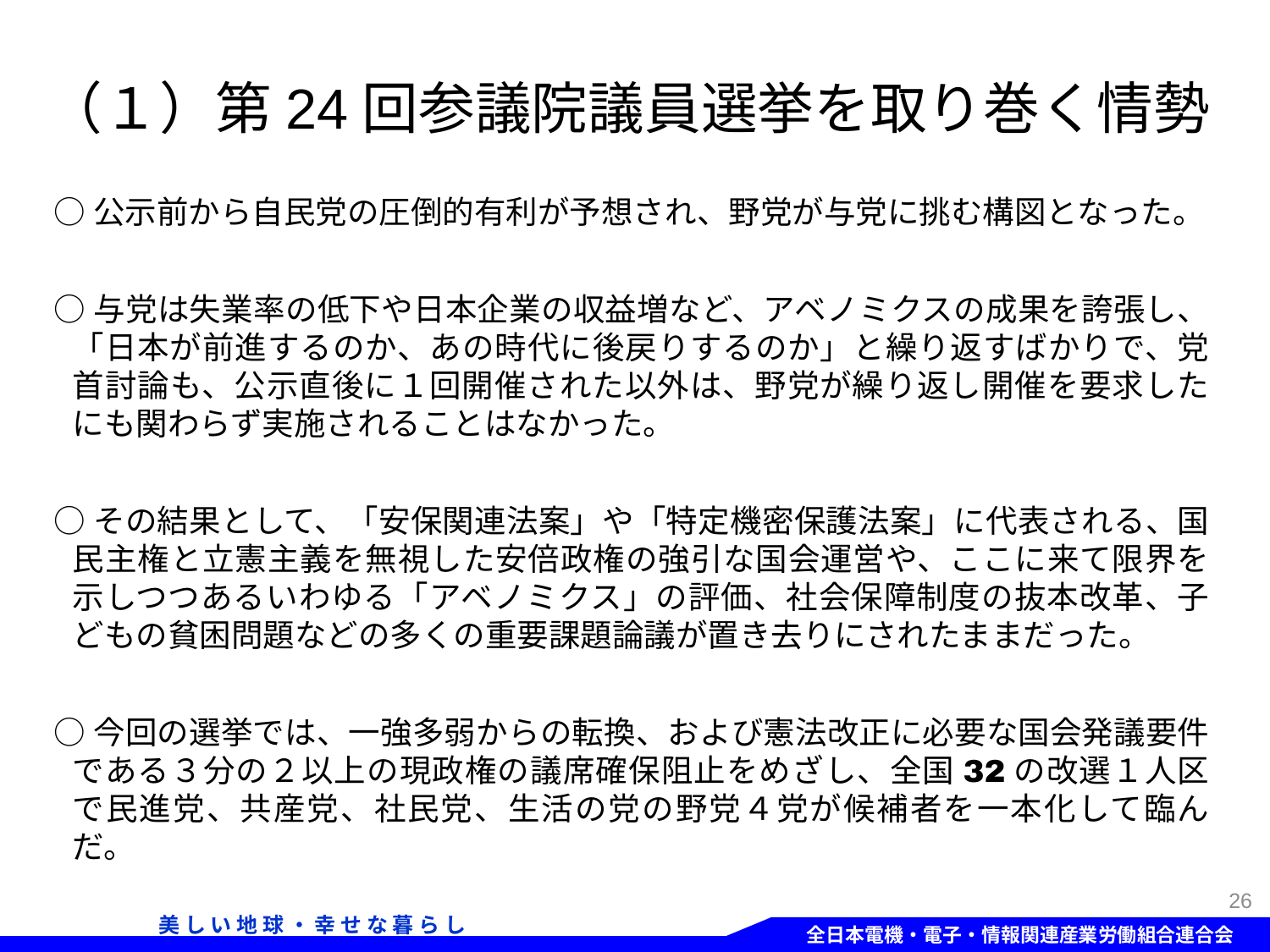

（１）第24回参議院議員選挙を取り巻く情勢
○公示前から自民党の圧倒的有利が予想され、野党が与党に挑む構図となった。

○与党は失業率の低下や日本企業の収益増など、アベノミクスの成果を誇張し、「日本が前進するのか、あの時代に後戻りするのか」と繰り返すばかりで、党首討論も、公示直後に１回開催された以外は、野党が繰り返し開催を要求したにも関わらず実施されることはなかった。

○その結果として、「安保関連法案」や「特定機密保護法案」に代表される、国民主権と立憲主義を無視した安倍政権の強引な国会運営や、ここに来て限界を示しつつあるいわゆる「アベノミクス」の評価、社会保障制度の抜本改革、子どもの貧困問題などの多くの重要課題論議が置き去りにされたままだった。

○今回の選挙では、一強多弱からの転換、および憲法改正に必要な国会発議要件である３分の２以上の現政権の議席確保阻止をめざし、全国32の改選１人区で民進党、共産党、社民党、生活の党の野党４党が候補者を一本化して臨んだ。
26